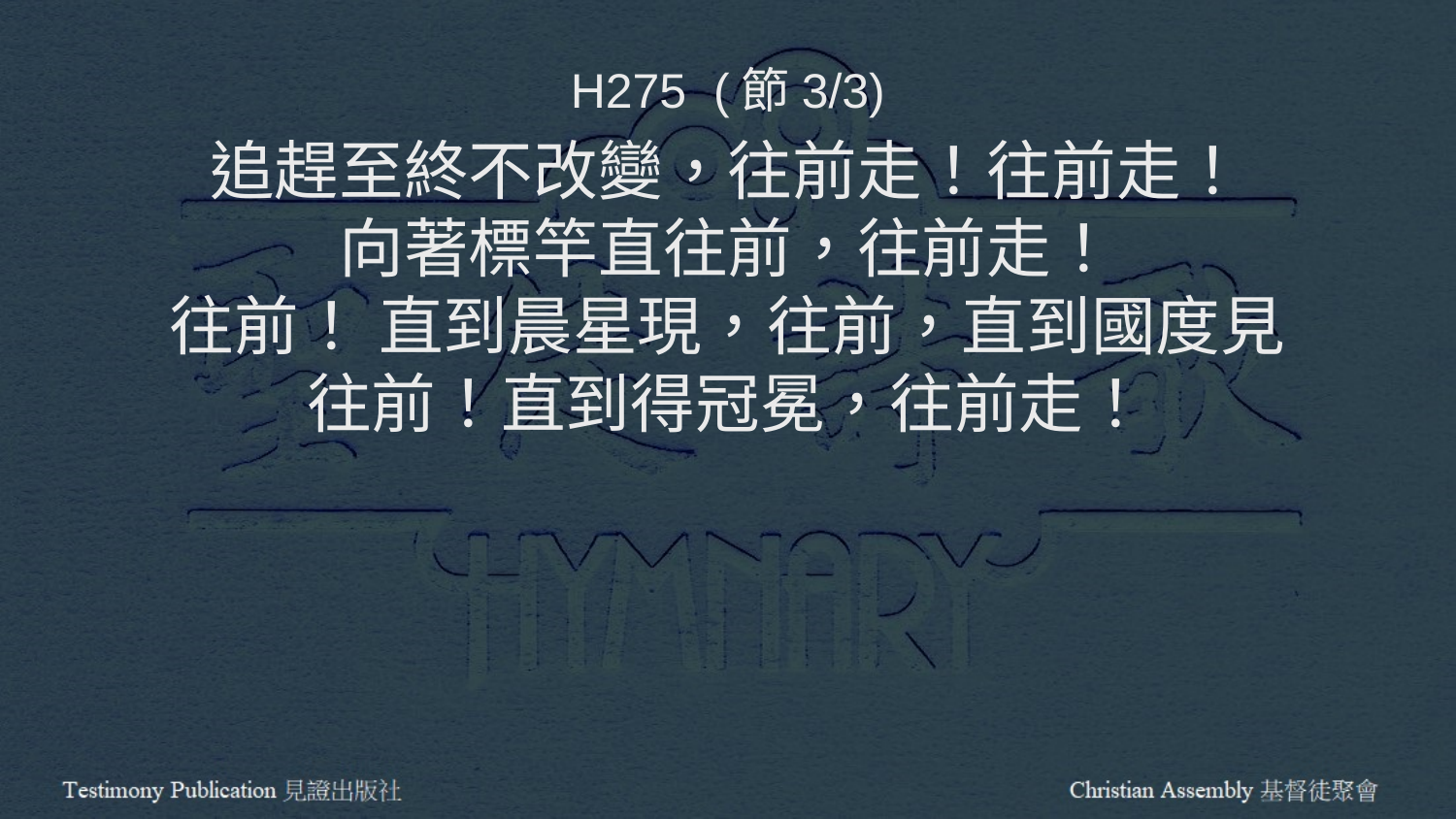

H275  (節3/3)
追趕至終不改變，往前走！往前走！
向著標竿直往前，往前走！
往前！ 直到晨星現，往前，直到國度見
往前！直到得冠冕，往前走！